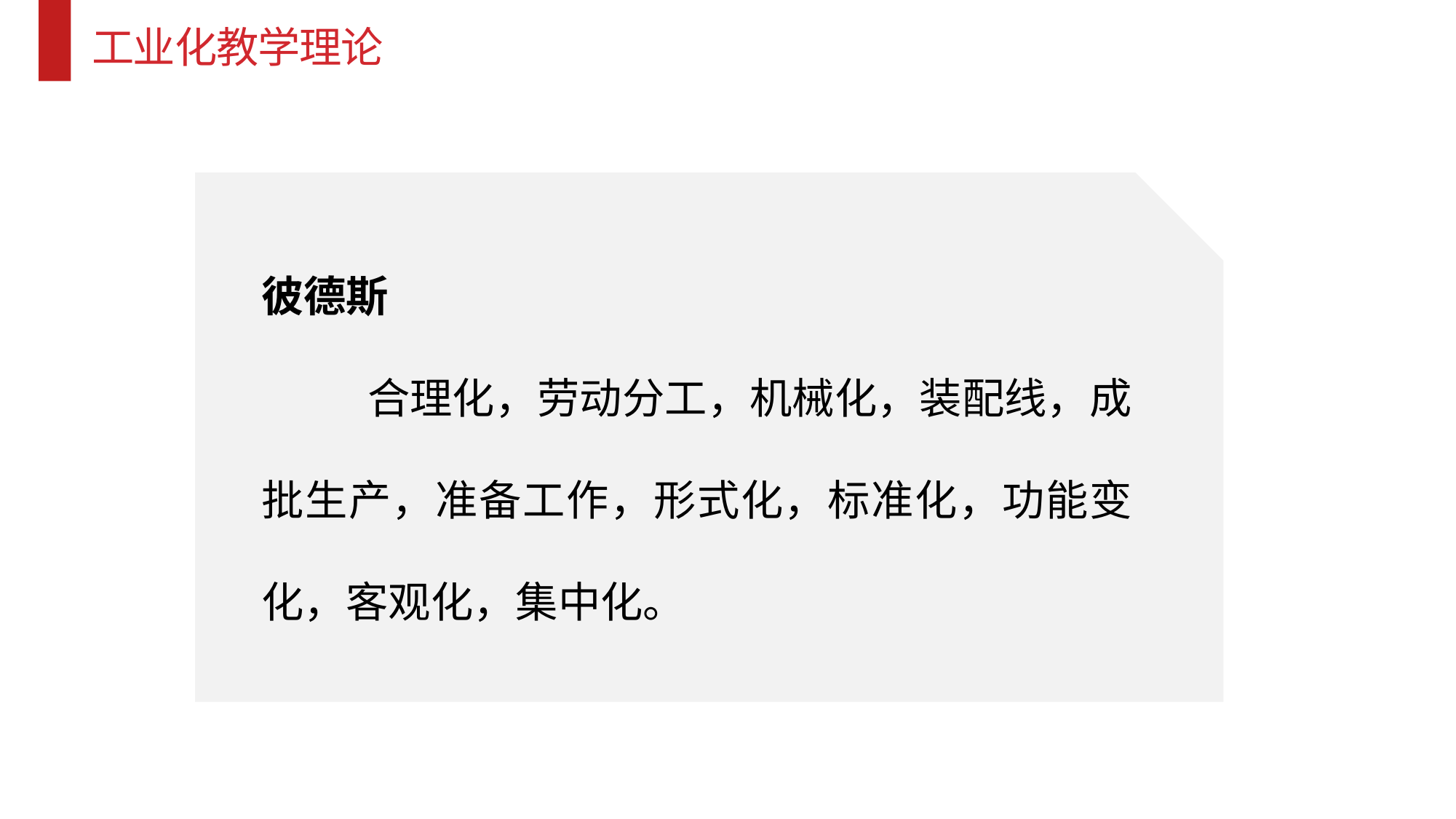

工业化教学理论

彼德斯
          合理化，劳动分工，机械化，装配线，成批生产，准备工作，形式化，标准化，功能变化，客观化，集中化。